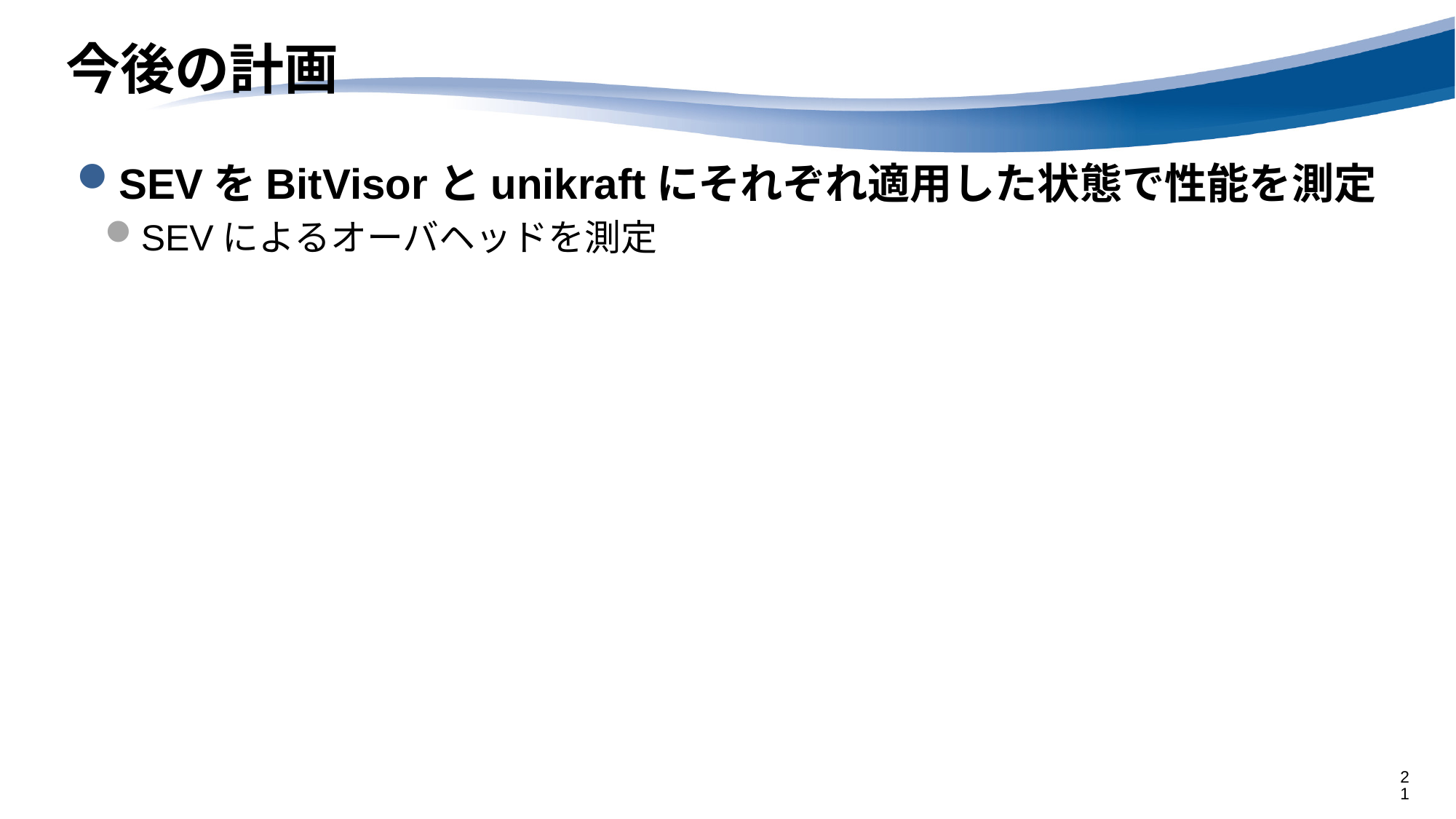

# 今後の計画
SEVをBitVisorとunikraftにそれぞれ適用した状態で性能を測定
SEVによるオーバヘッドを測定
21